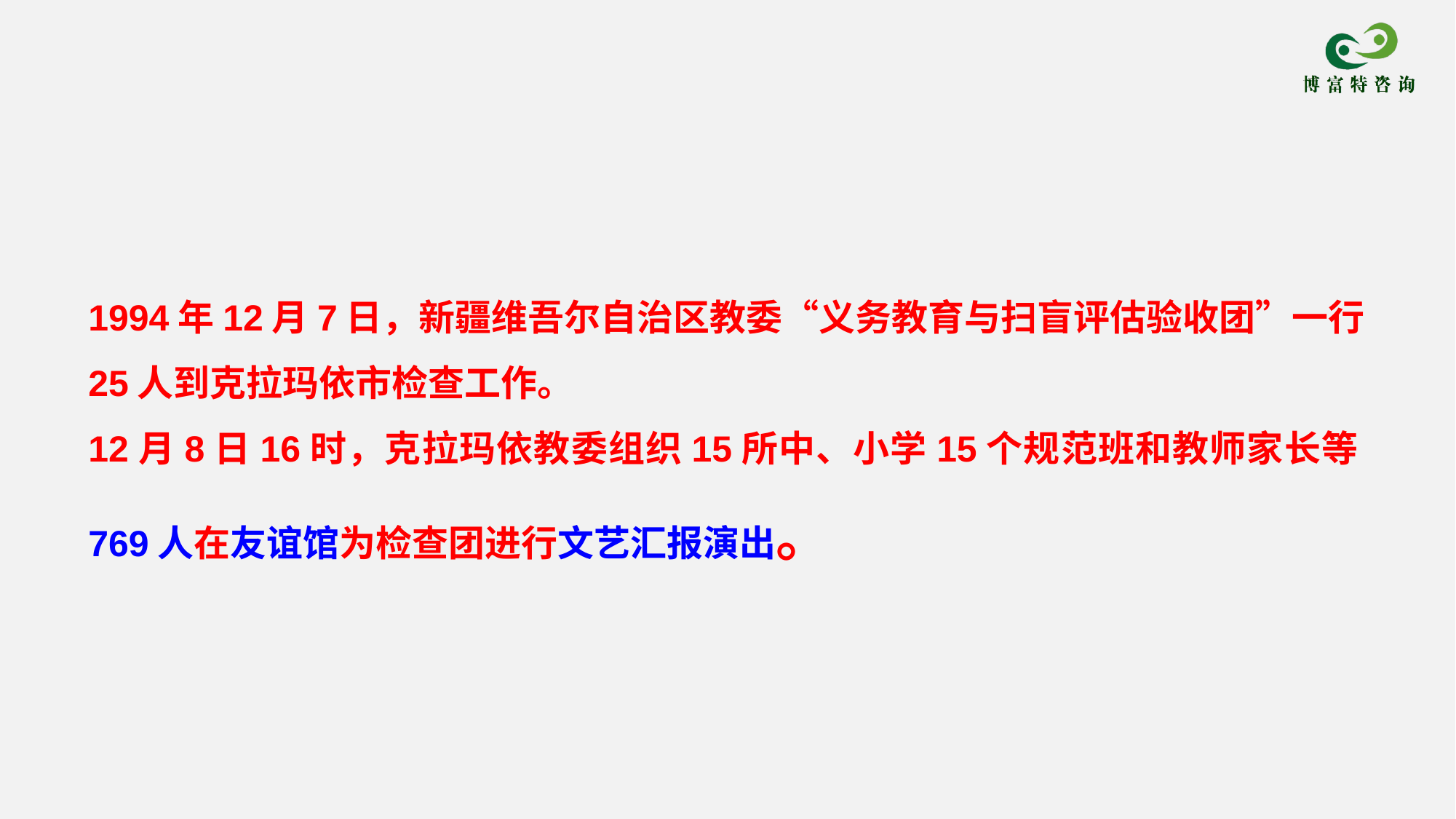

1994年12月7日，新疆维吾尔自治区教委“义务教育与扫盲评估验收团”一行25人到克拉玛依市检查工作。
12月8日16时，克拉玛依教委组织15所中、小学15个规范班和教师家长等769人在友谊馆为检查团进行文艺汇报演出。